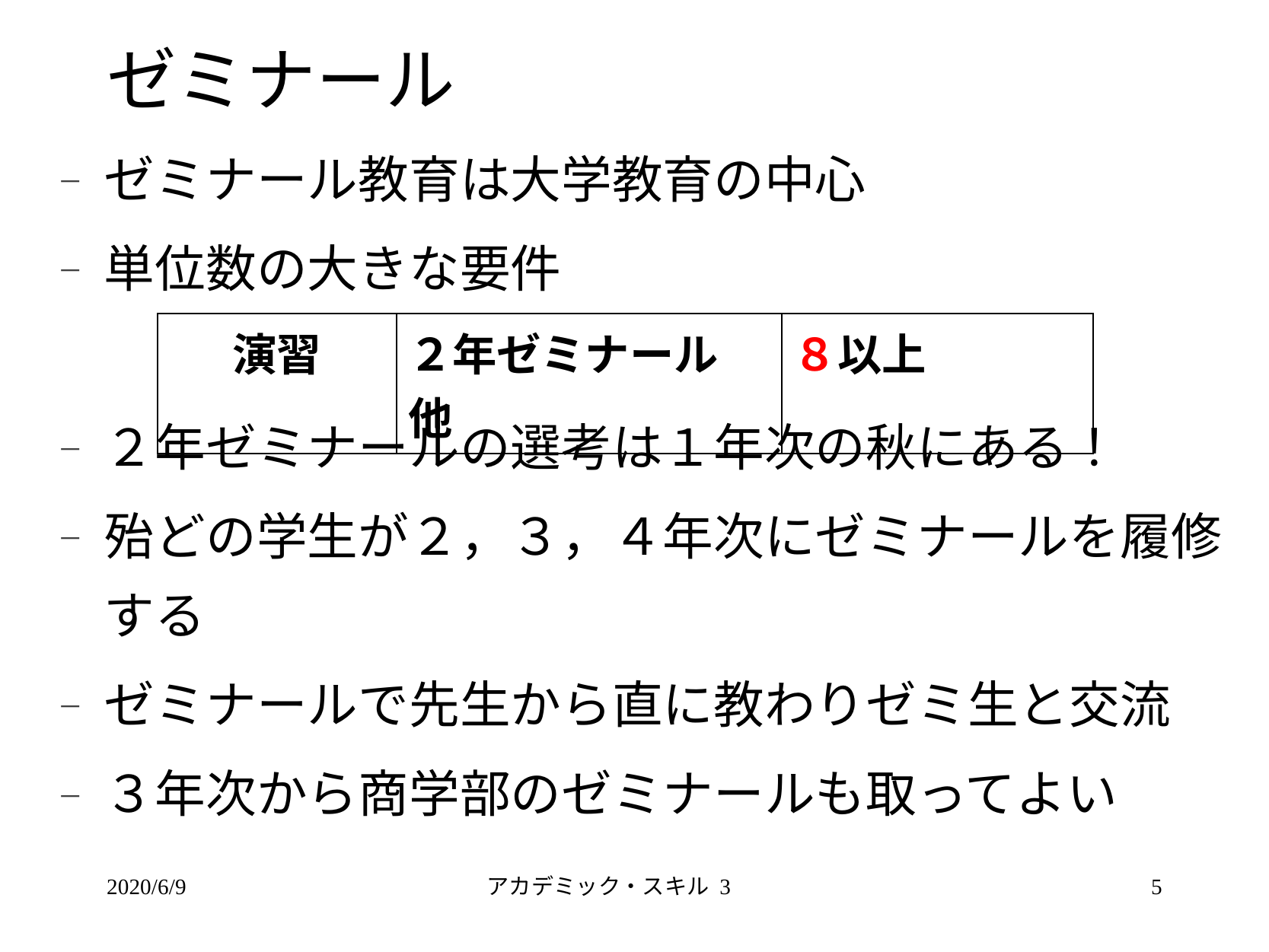

# ゼミナール
ゼミナール教育は大学教育の中心
単位数の大きな要件

２年ゼミナールの選考は１年次の秋にある！
殆どの学生が２，３，４年次にゼミナールを履修する
ゼミナールで先生から直に教わりゼミ生と交流
３年次から商学部のゼミナールも取ってよい
| 演習 | ２年ゼミナール　他 | ８以上 |
| --- | --- | --- |
2020/6/9
アカデミック・スキル 3
5